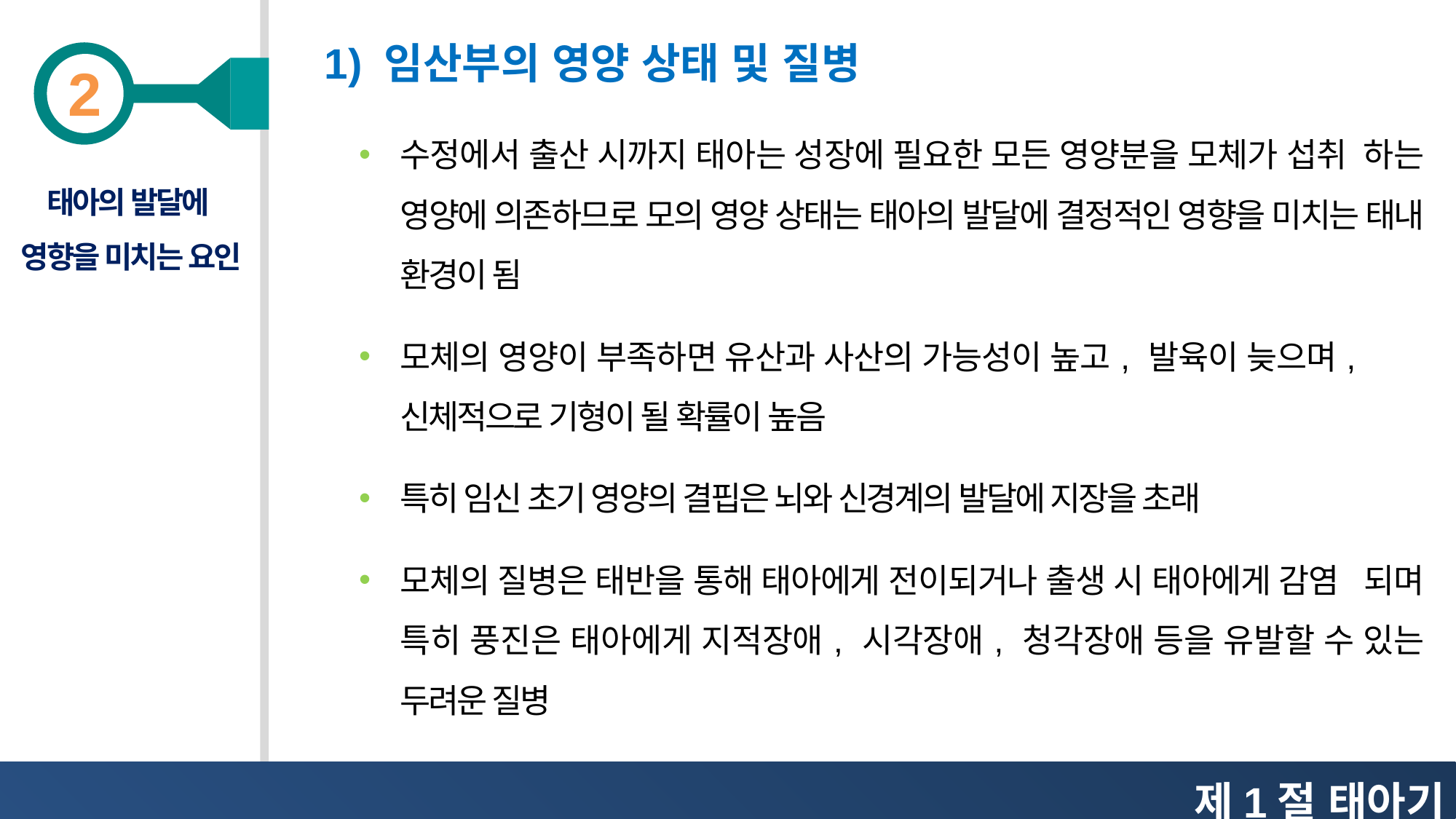

1) 임산부의 영양 상태 및 질병
수정에서 출산 시까지 태아는 성장에 필요한 모든 영양분을 모체가 섭취  하는 영양에 의존하므로 모의 영양 상태는 태아의 발달에 결정적인 영향을 미치는 태내 환경이 됨

모체의 영양이 부족하면 유산과 사산의 가능성이 높고, 발육이 늦으며,         신체적으로 기형이 될 확률이 높음

특히 임신 초기 영양의 결핍은 뇌와 신경계의 발달에 지장을 초래

모체의 질병은 태반을 통해 태아에게 전이되거나 출생 시 태아에게 감염   되며 특히 풍진은 태아에게 지적장애, 시각장애, 청각장애 등을 유발할 수 있는 두려운 질병
태아의 발달에
영향을 미치는 요인
제1절 태아기